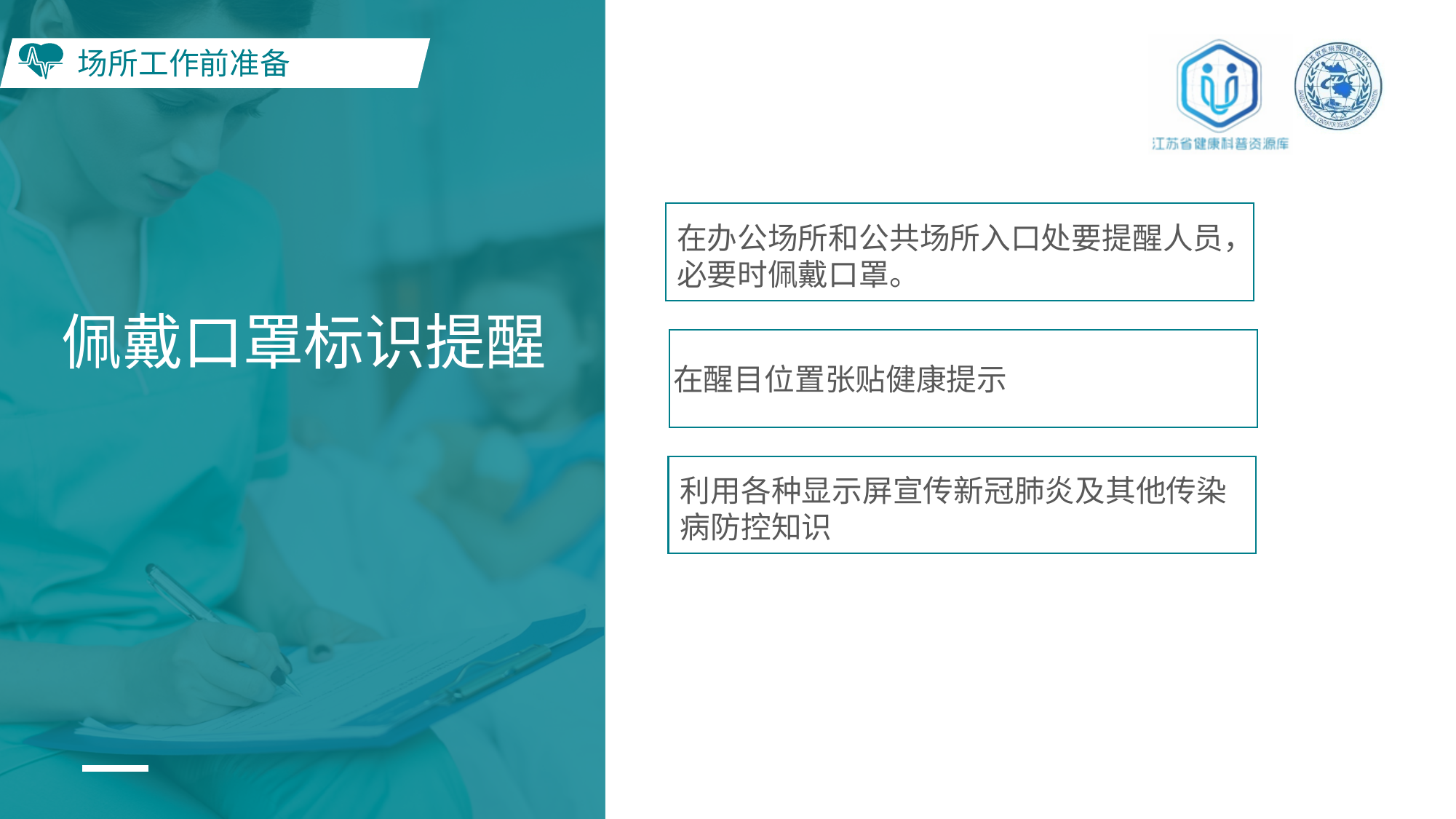

场所工作前准备

在办公场所和公共场所入口处要提醒人员，必要时佩戴口罩。
佩戴口罩标识提醒

在醒目位置张贴健康提示

利用各种显示屏宣传新冠肺炎及其他传染病防控知识